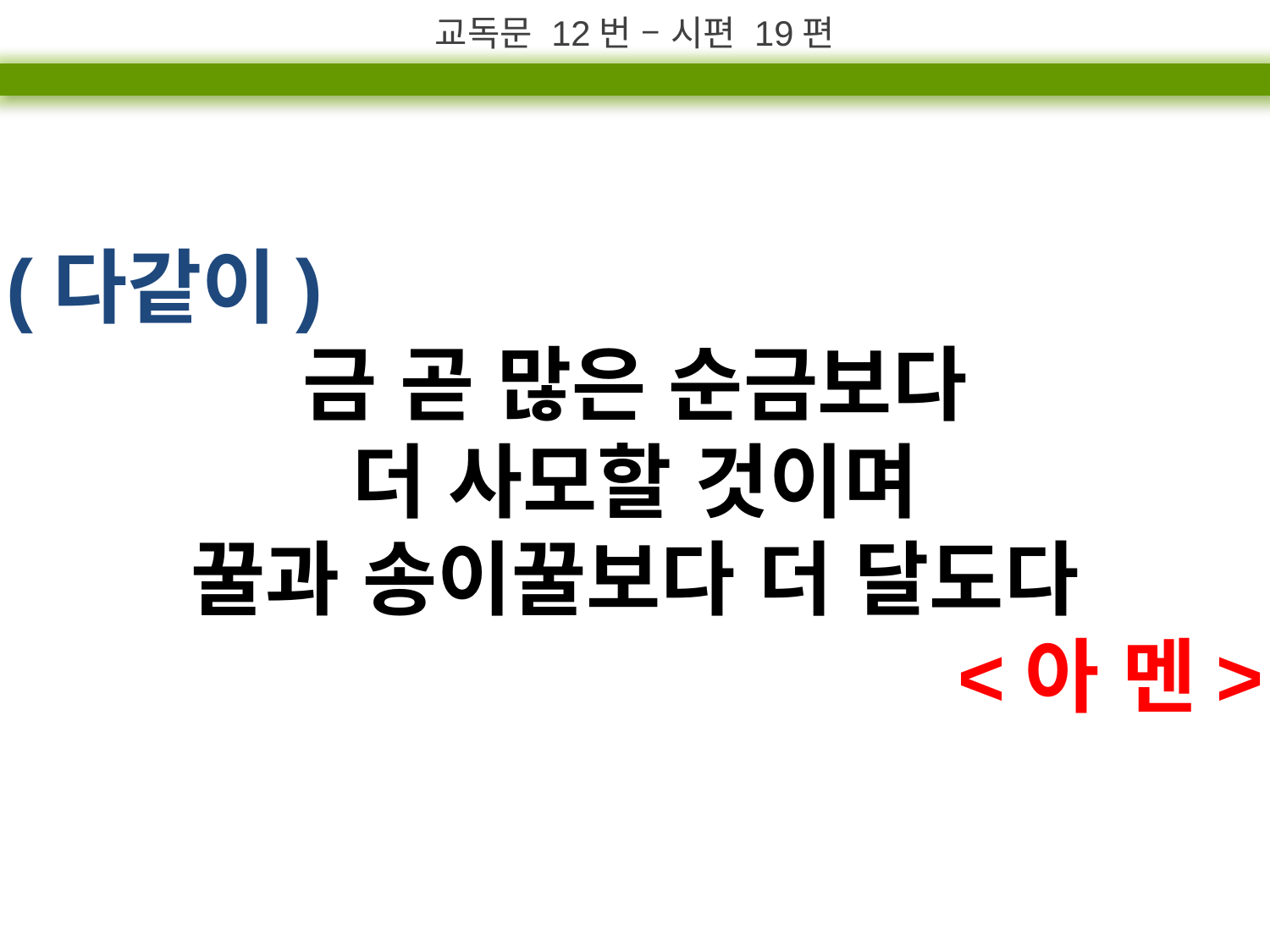

교독문 12번 – 시편 19편

(다같이)
금 곧 많은 순금보다
더 사모할 것이며
꿀과 송이꿀보다 더 달도다
<아 멘>